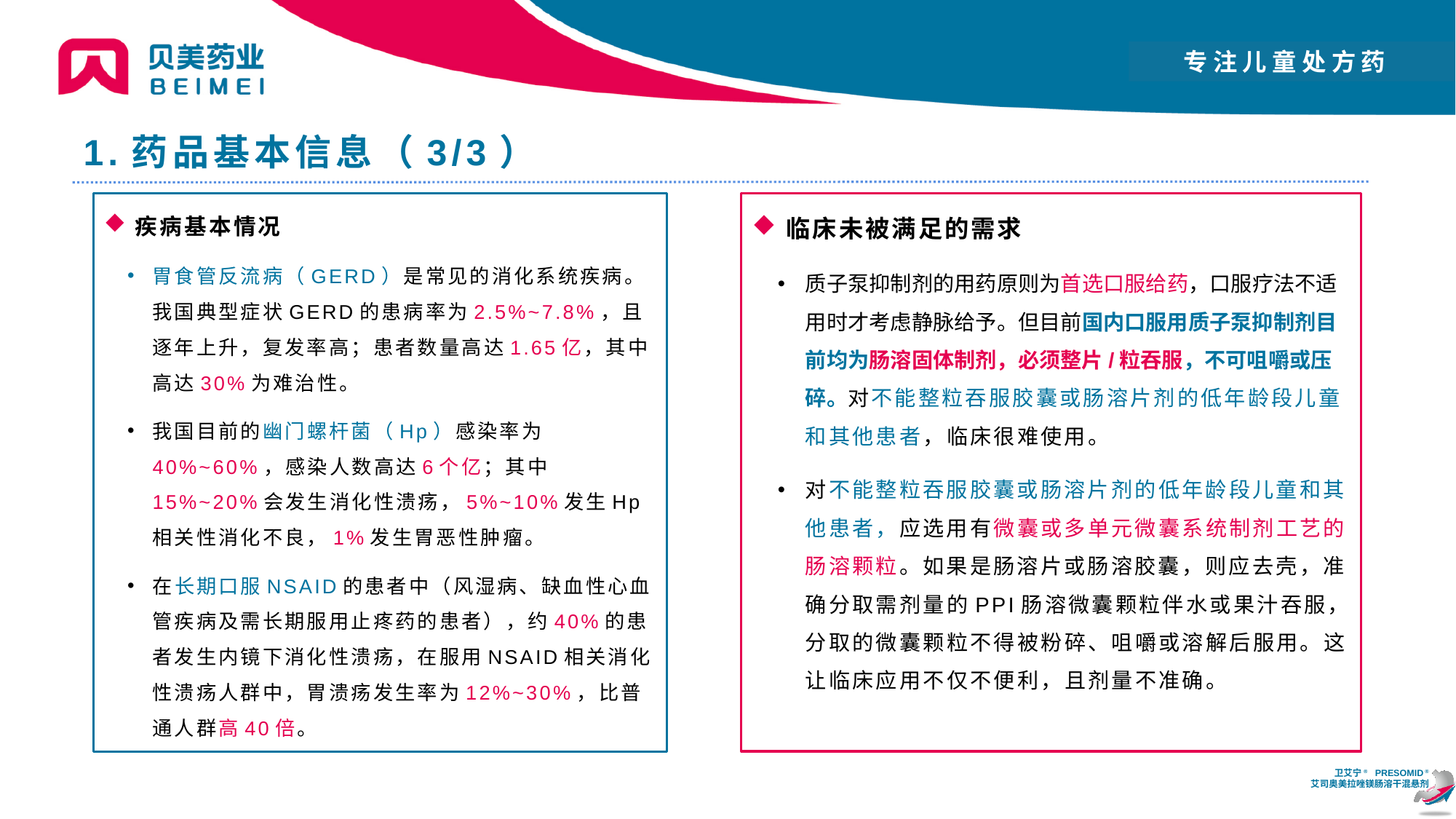

# 1.药品基本信息（3/3）
疾病基本情况
胃食管反流病（GERD）是常见的消化系统疾病。我国典型症状GERD的患病率为2.5%~7.8%，且逐年上升，复发率高；患者数量高达1.65亿，其中高达30%为难治性。
我国目前的幽门螺杆菌（Hp）感染率为40%~60%，感染人数高达6个亿；其中15%~20%会发生消化性溃疡，5%~10%发生Hp相关性消化不良，1%发生胃恶性肿瘤。
在长期口服NSAID的患者中（风湿病、缺血性心血管疾病及需长期服用止疼药的患者），约40%的患者发生内镜下消化性溃疡，在服用NSAID相关消化性溃疡人群中，胃溃疡发生率为12%~30%，比普通人群高40倍。
临床未被满足的需求
质子泵抑制剂的用药原则为首选口服给药，口服疗法不适用时才考虑静脉给予。但目前国内口服用质子泵抑制剂目前均为肠溶固体制剂，必须整片/粒吞服，不可咀嚼或压碎。对不能整粒吞服胶囊或肠溶片剂的低年龄段儿童和其他患者，临床很难使用。
对不能整粒吞服胶囊或肠溶片剂的低年龄段儿童和其他患者，应选用有微囊或多单元微囊系统制剂工艺的肠溶颗粒。如果是肠溶片或肠溶胶囊，则应去壳，准确分取需剂量的PPI肠溶微囊颗粒伴水或果汁吞服，分取的微囊颗粒不得被粉碎、咀嚼或溶解后服用。这让临床应用不仅不便利，且剂量不准确。